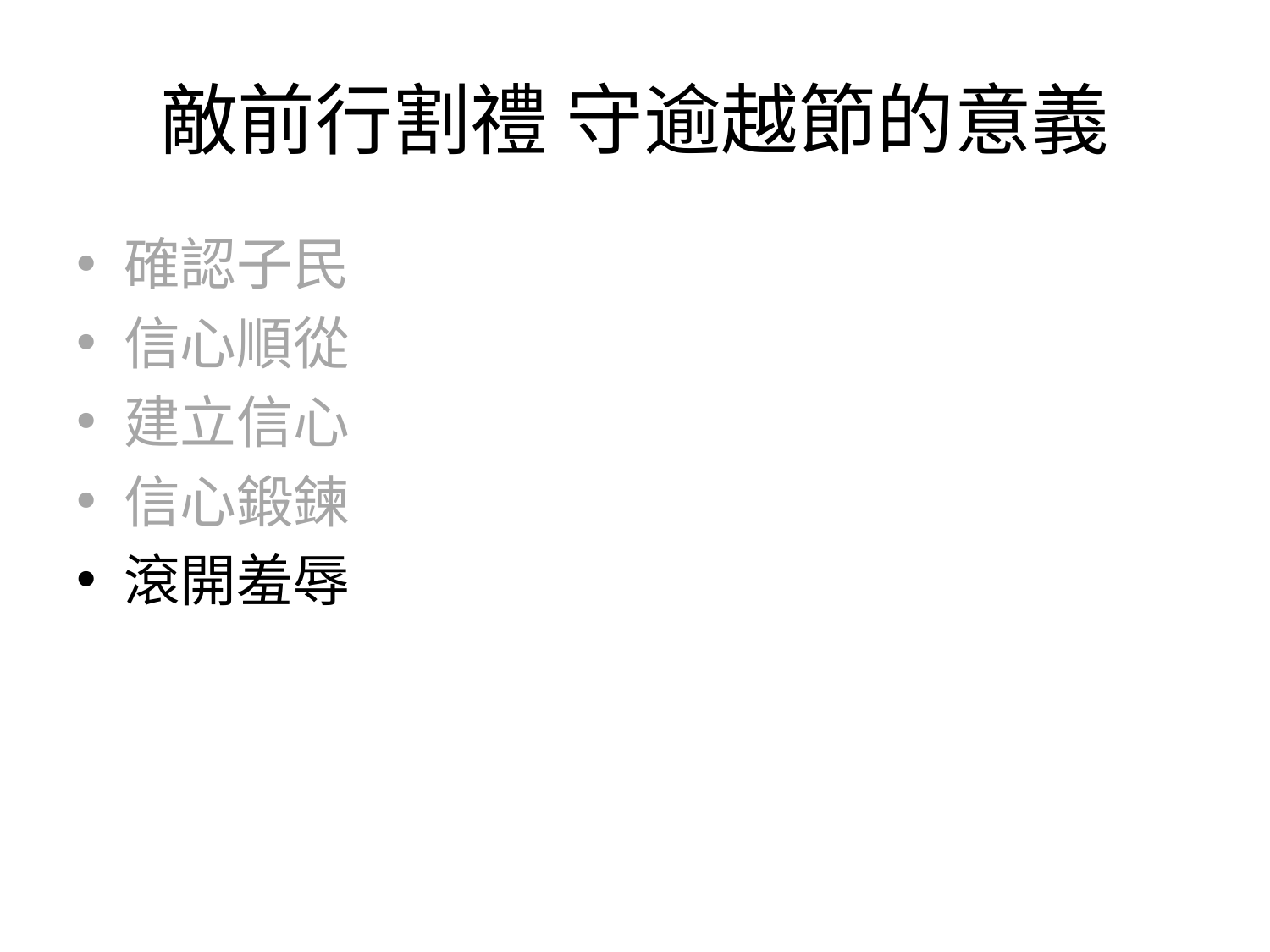

# 敵前行割禮 守逾越節的意義
確認子民
信心順從
建立信心
信心鍛鍊
滾開羞辱